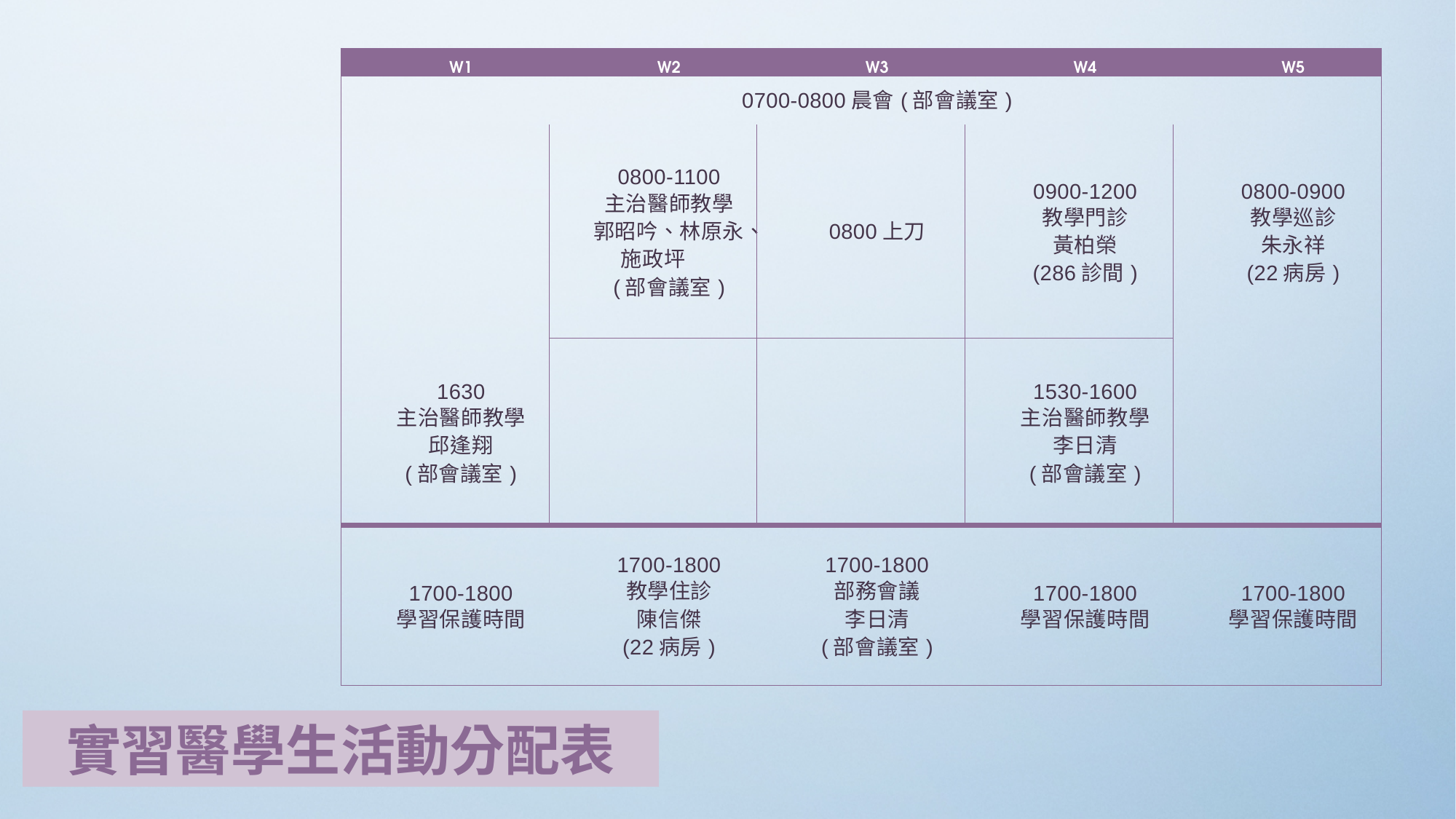

| W1 | W2 | W3 | W4 | W5 |
| --- | --- | --- | --- | --- |
| 0700-0800晨會(部會議室) |  |  |  |  |
|  | 0800-1100 主治醫師教學 郭昭吟、林原永、施政坪 (部會議室) | 0800上刀 | 0900-1200 教學門診 黃柏榮 (286診間) | 0800-0900 教學巡診 朱永祥 (22病房) |
| 1630 主治醫師教學 邱逢翔 (部會議室) |  |  | 1530-1600 主治醫師教學 李日清 (部會議室) |  |
| 1700-1800 學習保護時間 | 1700-1800 教學住診 陳信傑 (22病房) | 1700-1800 部務會議 李日清 (部會議室) | 1700-1800 學習保護時間 | 1700-1800 學習保護時間 |
實習醫學生活動分配表